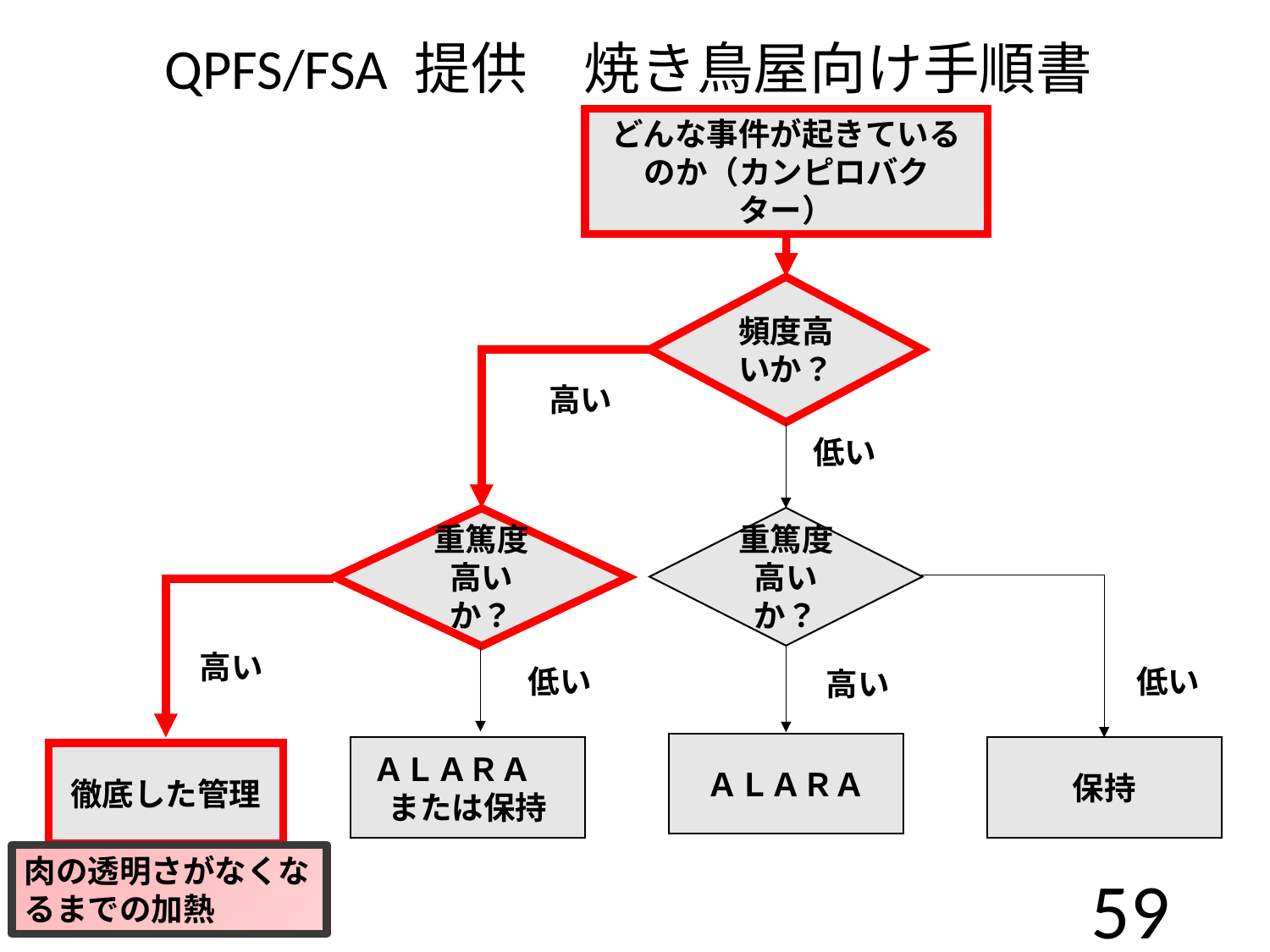

QPFS/FSA 提供　焼き鳥屋向け手順書
どんな事件が起きているのか（カンピロバクター）
頻度高いか？
高い
低い
重篤度高いか？
重篤度高いか？
高い
低い
高い
ＡＬＡＲＡ
ＡＬＡＲＡ　または保持
保持
徹底した管理
低い
肉の透明さがなくなるまでの加熱
59